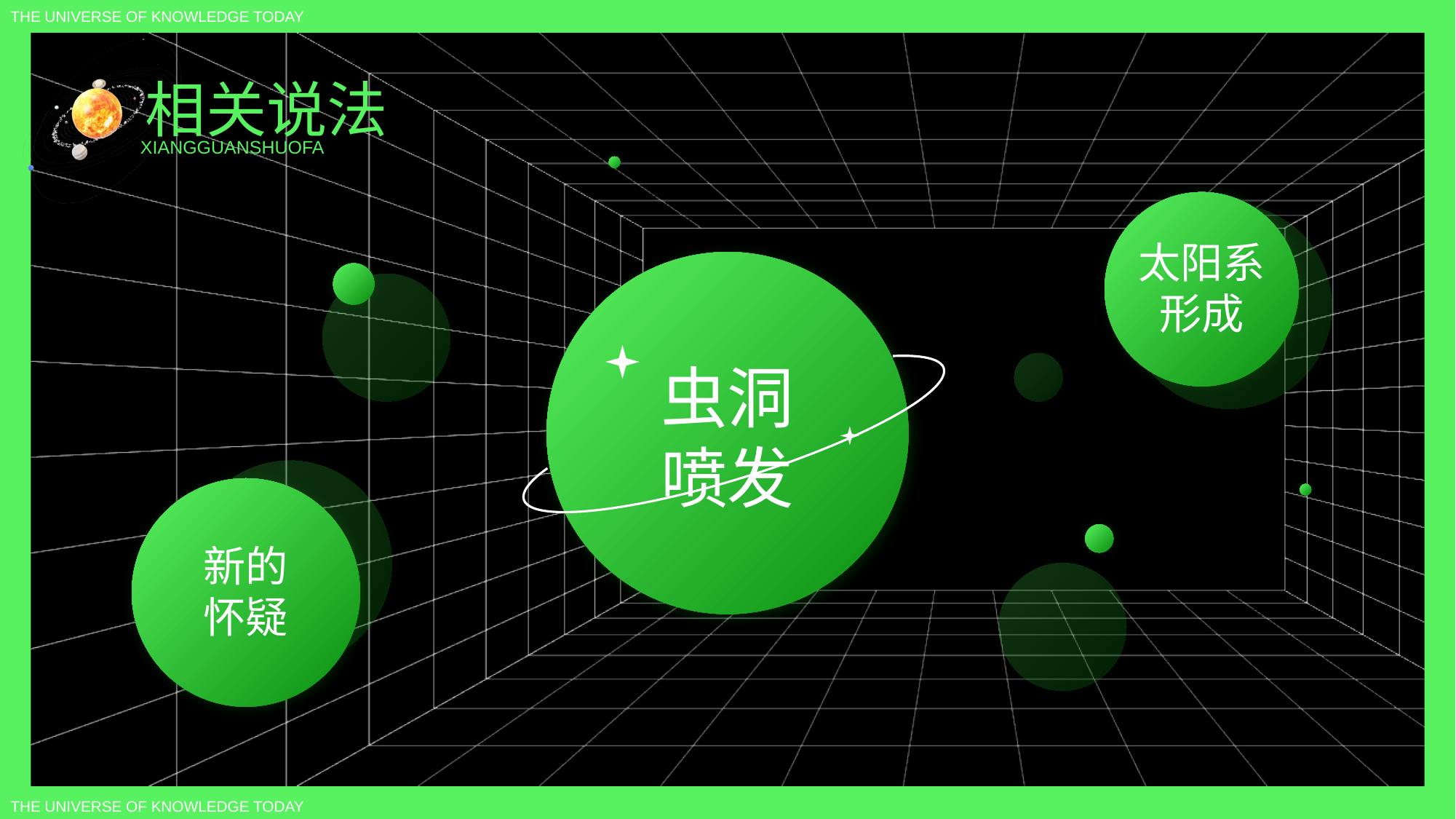

THE UNIVERSE OF KNOWLEDGE TODAY
相关说法
XIANGGUANSHUOFA

太阳系
形成

虫洞
喷发

新的
怀疑

THE UNIVERSE OF KNOWLEDGE TODAY